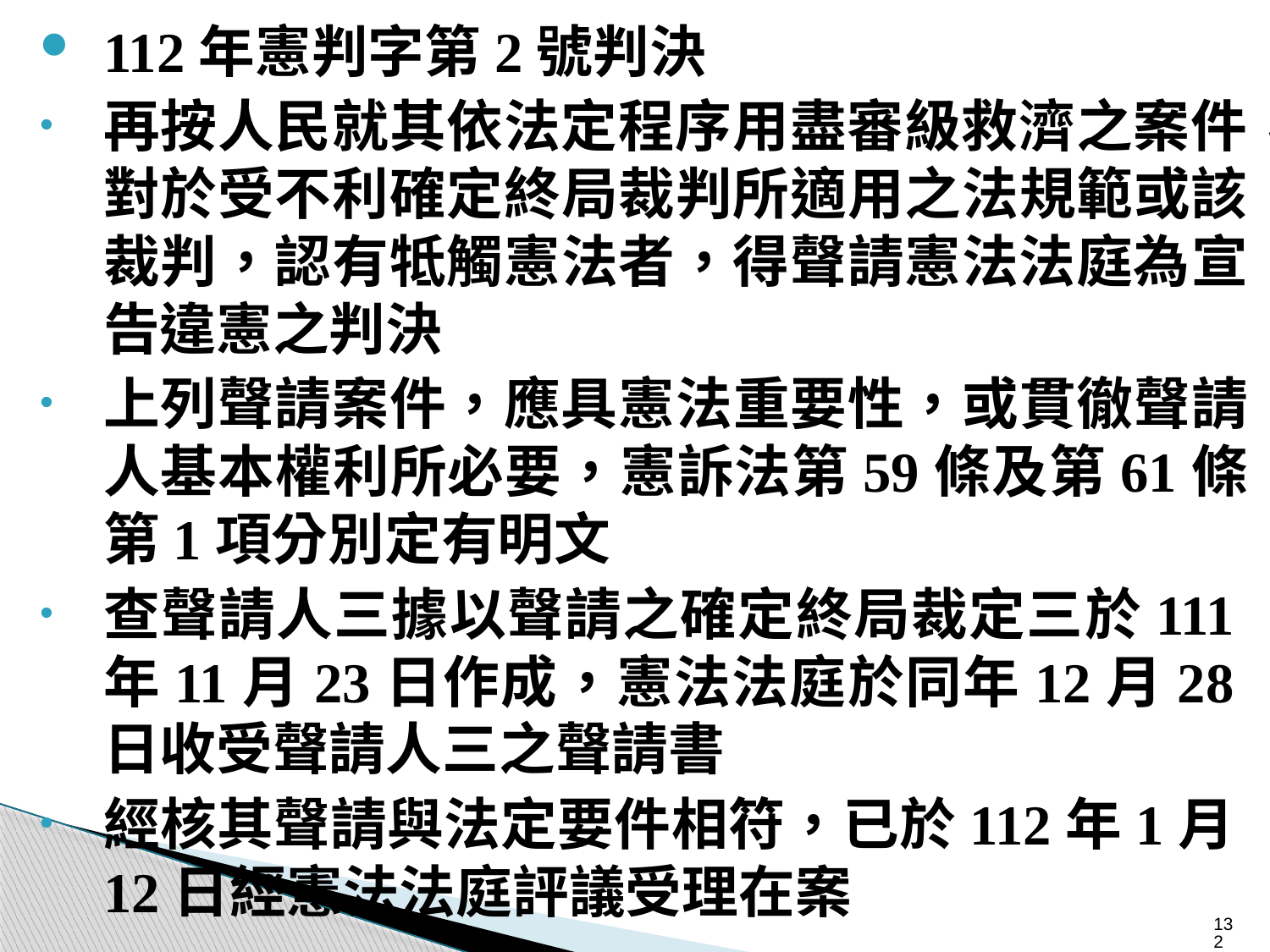

112年憲判字第2號判決
再按人民就其依法定程序用盡審級救濟之案件，對於受不利確定終局裁判所適用之法規範或該裁判，認有牴觸憲法者，得聲請憲法法庭為宣告違憲之判決
上列聲請案件，應具憲法重要性，或貫徹聲請人基本權利所必要，憲訴法第59條及第61條第1項分別定有明文
查聲請人三據以聲請之確定終局裁定三於111年11月23日作成，憲法法庭於同年12月28日收受聲請人三之聲請書
經核其聲請與法定要件相符，已於112年1月12日經憲法法庭評議受理在案
132